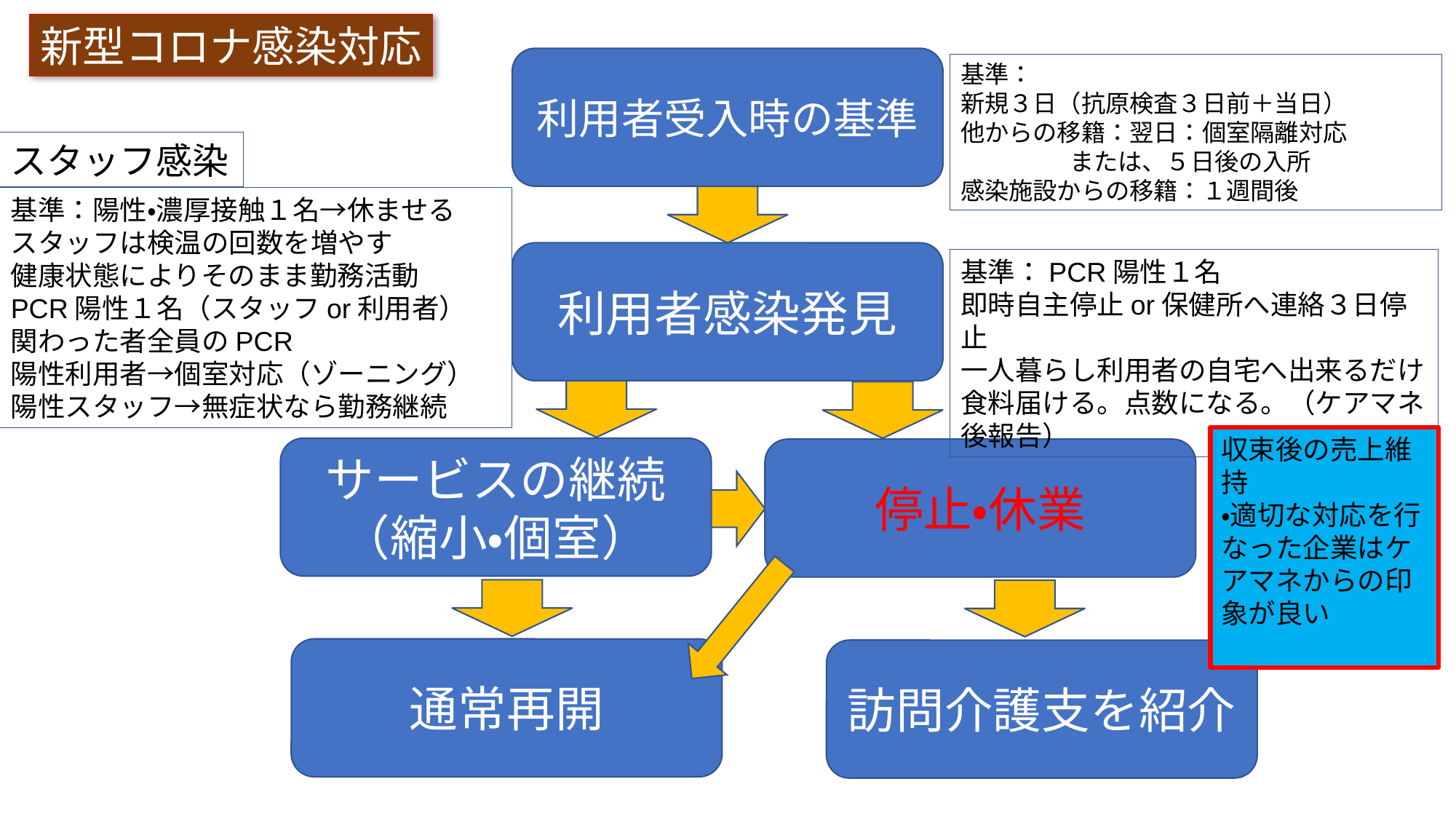

新型コロナ感染対応
利用者受入時の基準
基準：
新規３日（抗原検査３日前＋当日）
他からの移籍：翌日：個室隔離対応
	または、５日後の入所
感染施設からの移籍：１週間後
スタッフ感染

基準：陽性・濃厚接触１名→休ませる
スタッフは検温の回数を増やす
健康状態によりそのまま勤務活動
PCR陽性１名（スタッフor利用者）
関わった者全員のPCR
陽性利用者→個室対応（ゾーニング）
陽性スタッフ→無症状なら勤務継続
利用者感染発見
基準：PCR陽性１名
即時自主停止or保健所へ連絡３日停止
一人暮らし利用者の自宅へ出来るだけ食料届ける。点数になる。（ケアマネ後報告）

収束後の売上維持
・適切な対応を行なった企業はケアマネからの印象が良い

サービスの継続
（縮小・個室）
停止・休業

通常再開
訪問介護支を紹介